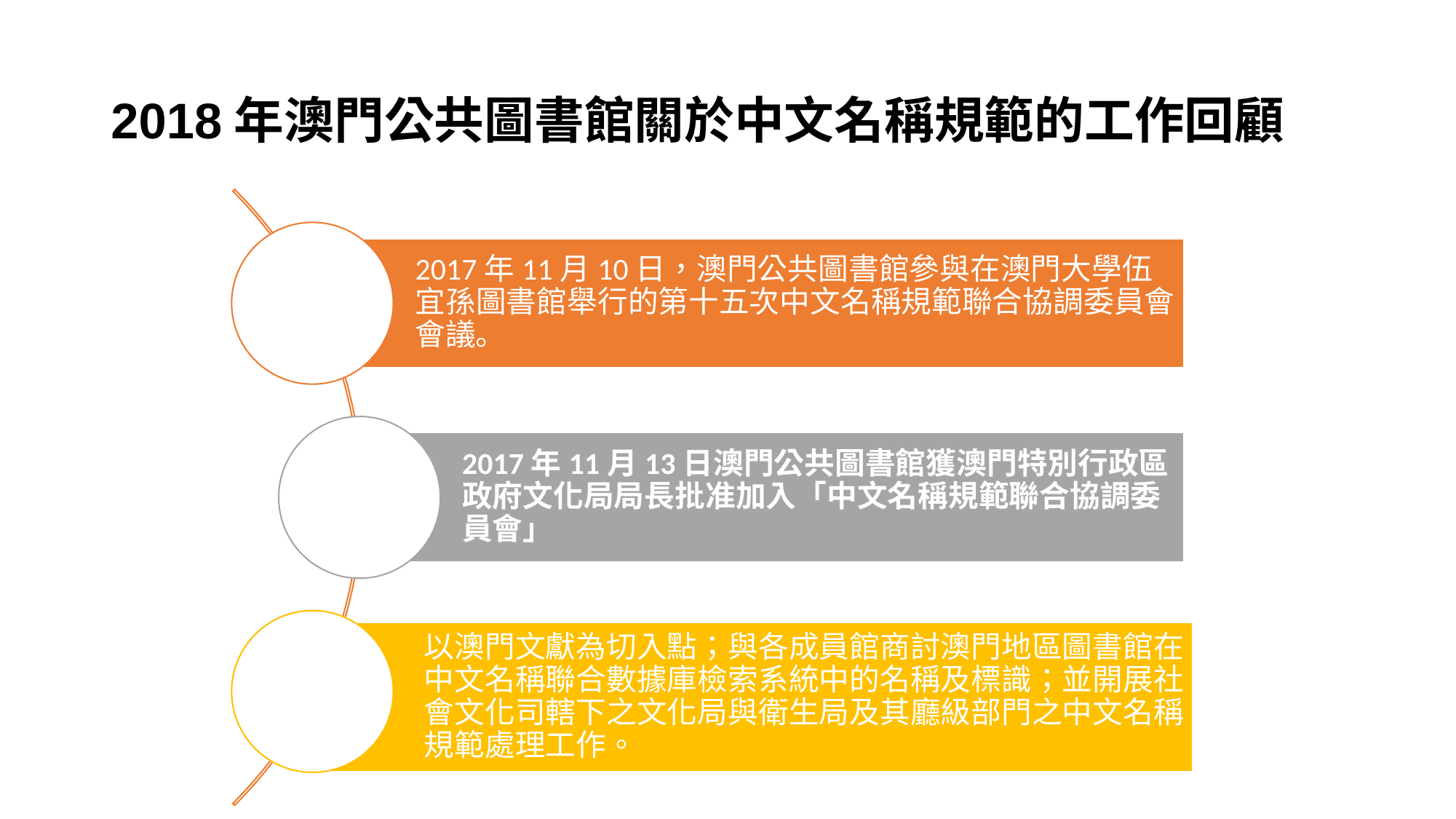

# 2018年澳門公共圖書館關於中文名稱規範的工作回顧
2017年11月10日，澳門公共圖書館參與在澳門大學伍宜孫圖書館舉行的第十五次中文名稱規範聯合協調委員會會議。
2017年11月13日澳門公共圖書館獲澳門特別行政區政府文化局局長批准加入「中文名稱規範聯合協調委員會」
以澳門文獻為切入點；與各成員館商討澳門地區圖書館在中文名稱聯合數據庫檢索系統中的名稱及標識；並開展社會文化司轄下之文化局與衛生局及其廳級部門之中文名稱規範處理工作。